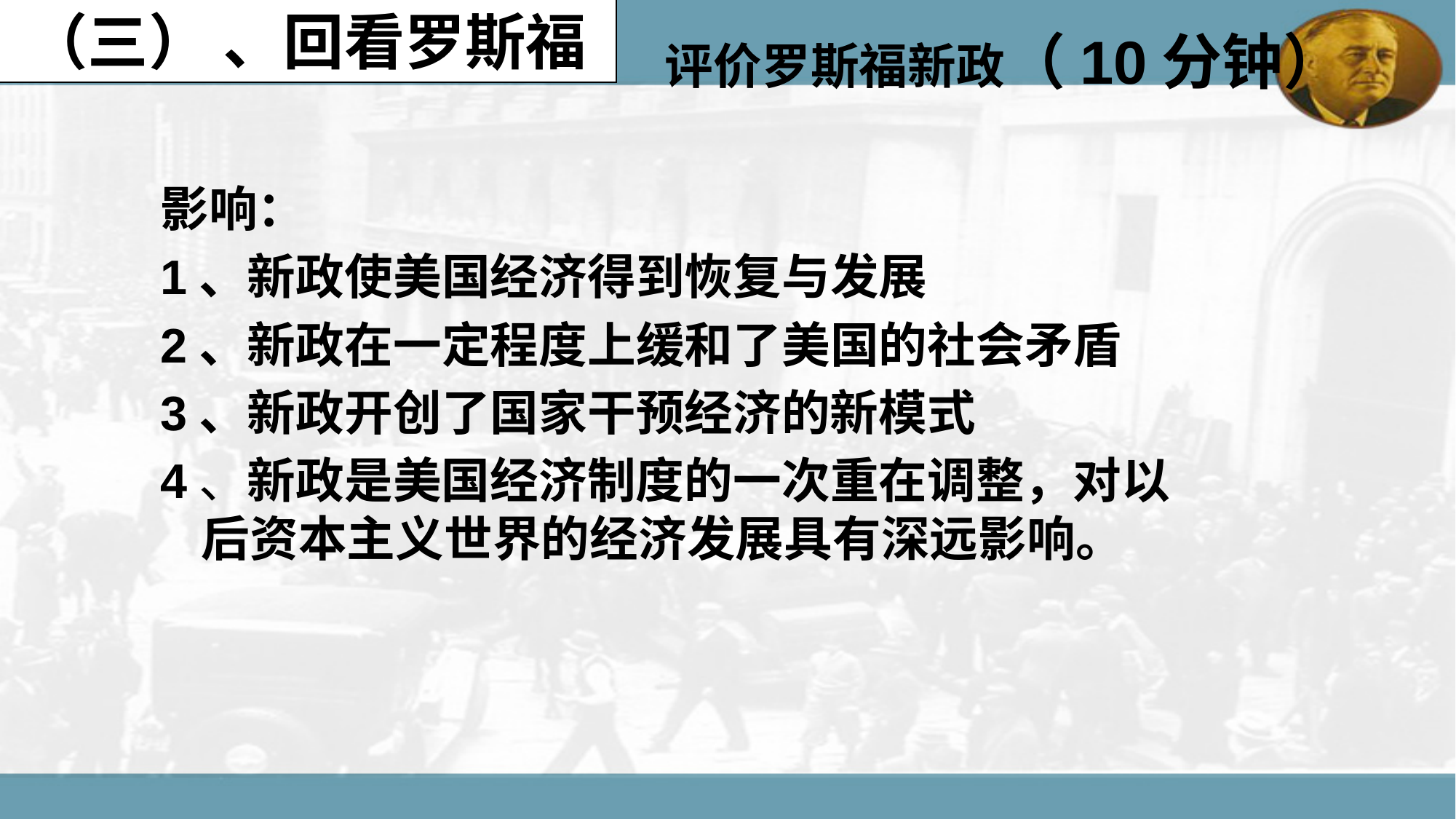

（三） 、回看罗斯福
# 评价罗斯福新政（10分钟）
影响：
1、新政使美国经济得到恢复与发展
2、新政在一定程度上缓和了美国的社会矛盾
3、新政开创了国家干预经济的新模式
4、新政是美国经济制度的一次重在调整，对以后资本主义世界的经济发展具有深远影响。